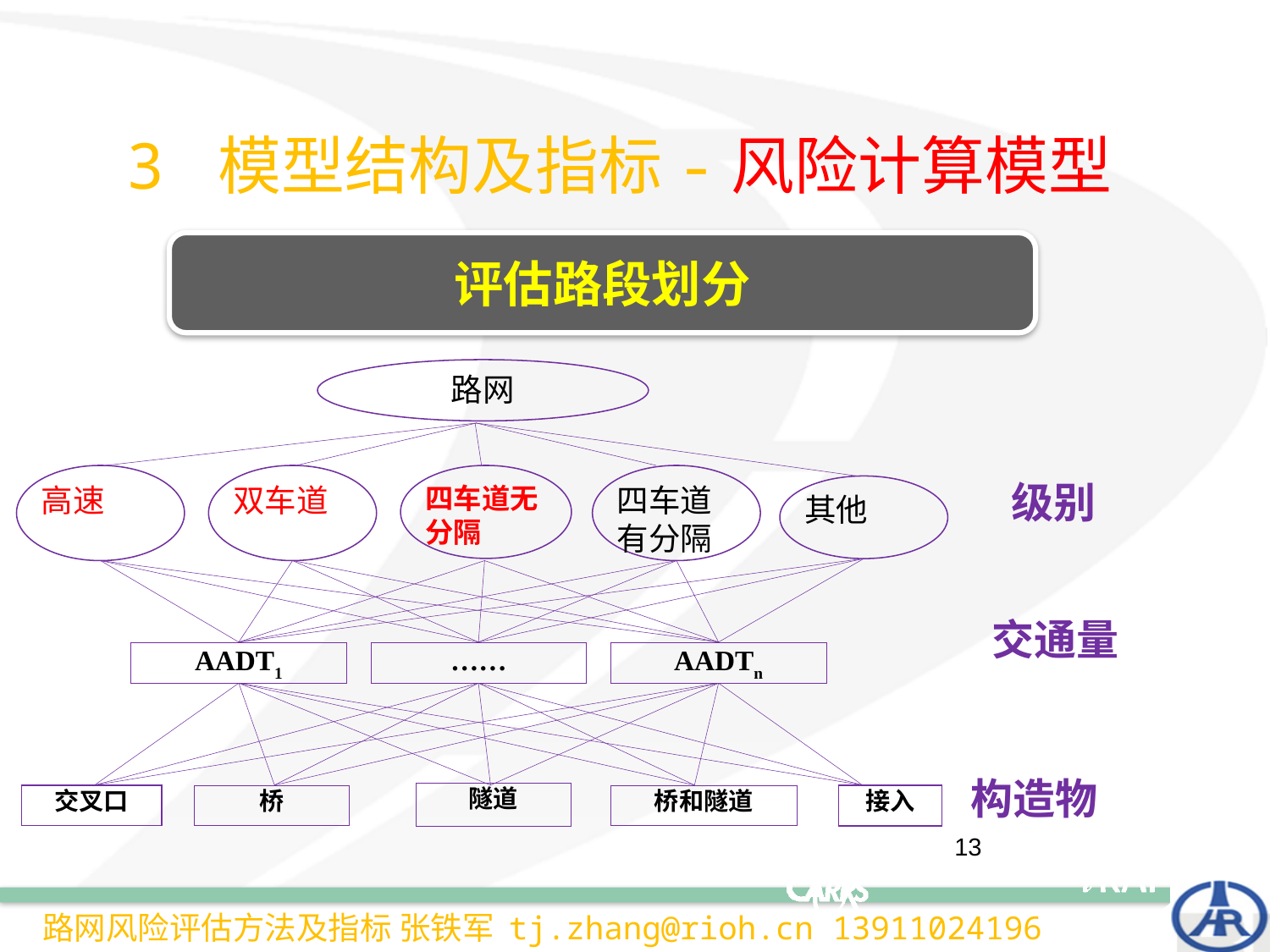

3 模型结构及指标-风险计算模型
评估路段划分

路网
高速
双车道
四车道无分隔
四车道有分隔
其他
级别
交通量
AADT1
……
AADTn
构造物
隧道
交叉口
桥
桥和隧道
接入
13